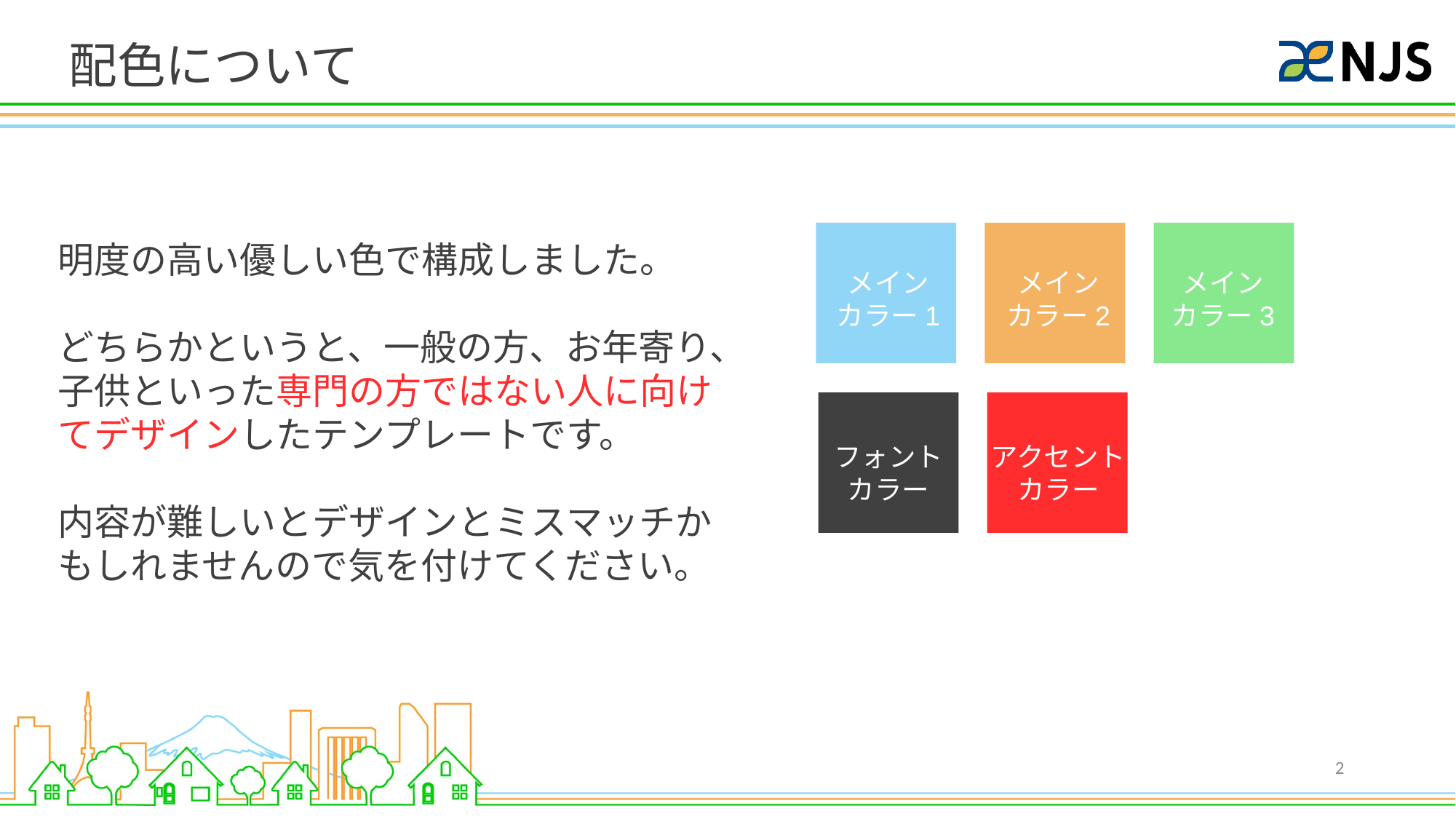

配色について

明度の高い優しい色で構成しました。

どちらかというと、一般の方、お年寄り、子供といった専門の方ではない人に向けてデザインしたテンプレートです。

内容が難しいとデザインとミスマッチかもしれませんので気を付けてください。
メイン
カラー1
メイン
カラー2
メイン
カラー3

フォントカラー
アクセントカラー
2